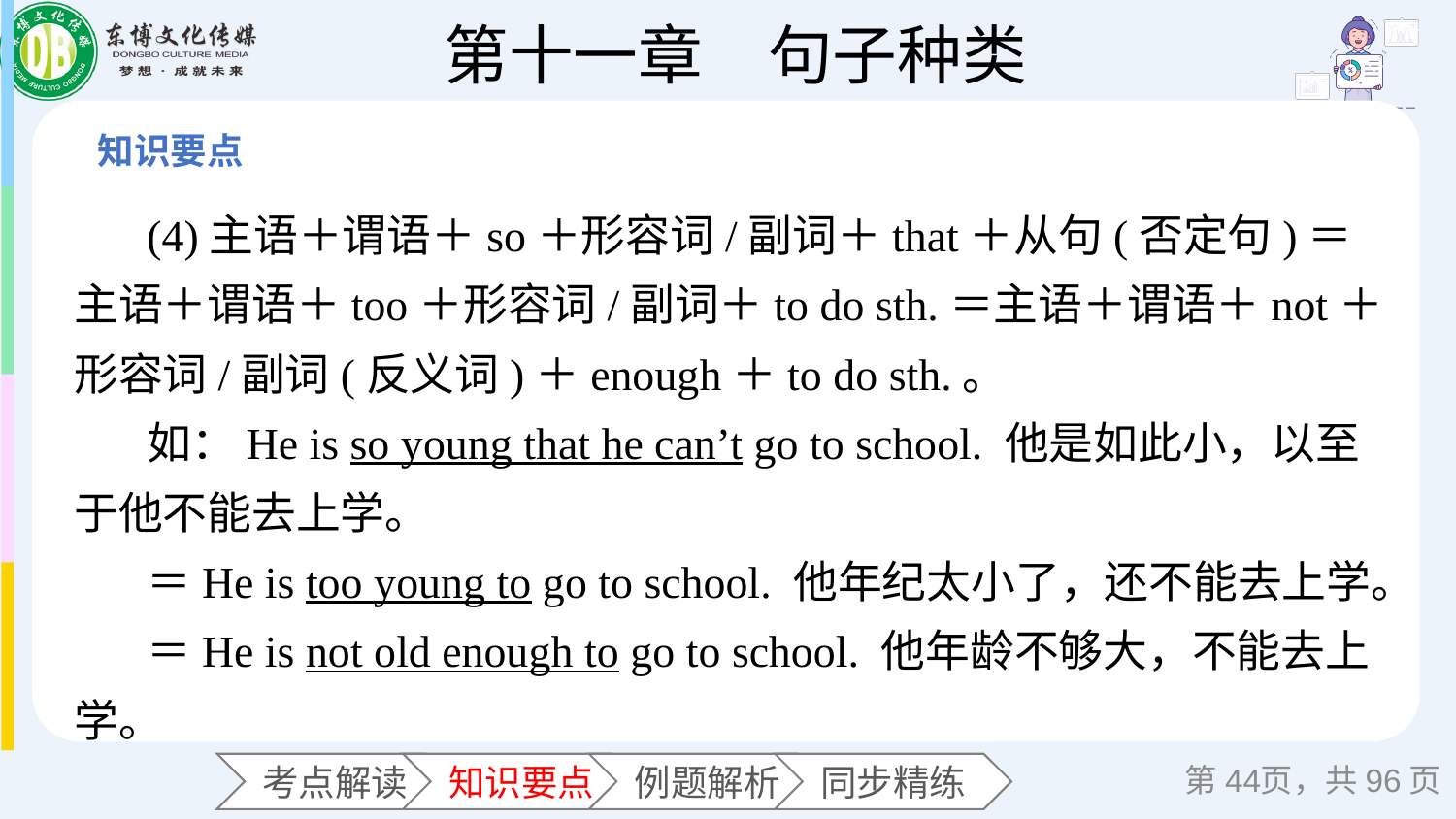

(4)主语＋谓语＋so＋形容词/副词＋that＋从句(否定句)＝主语＋谓语＋too＋形容词/副词＋to do sth.＝主语＋谓语＋not＋形容词/副词(反义词)＋enough＋to do sth.。
如：He is so young that he can’t go to school. 他是如此小，以至于他不能去上学。
＝He is too young to go to school. 他年纪太小了，还不能去上学。
＝He is not old enough to go to school. 他年龄不够大，不能去上学。
第44页，共96页